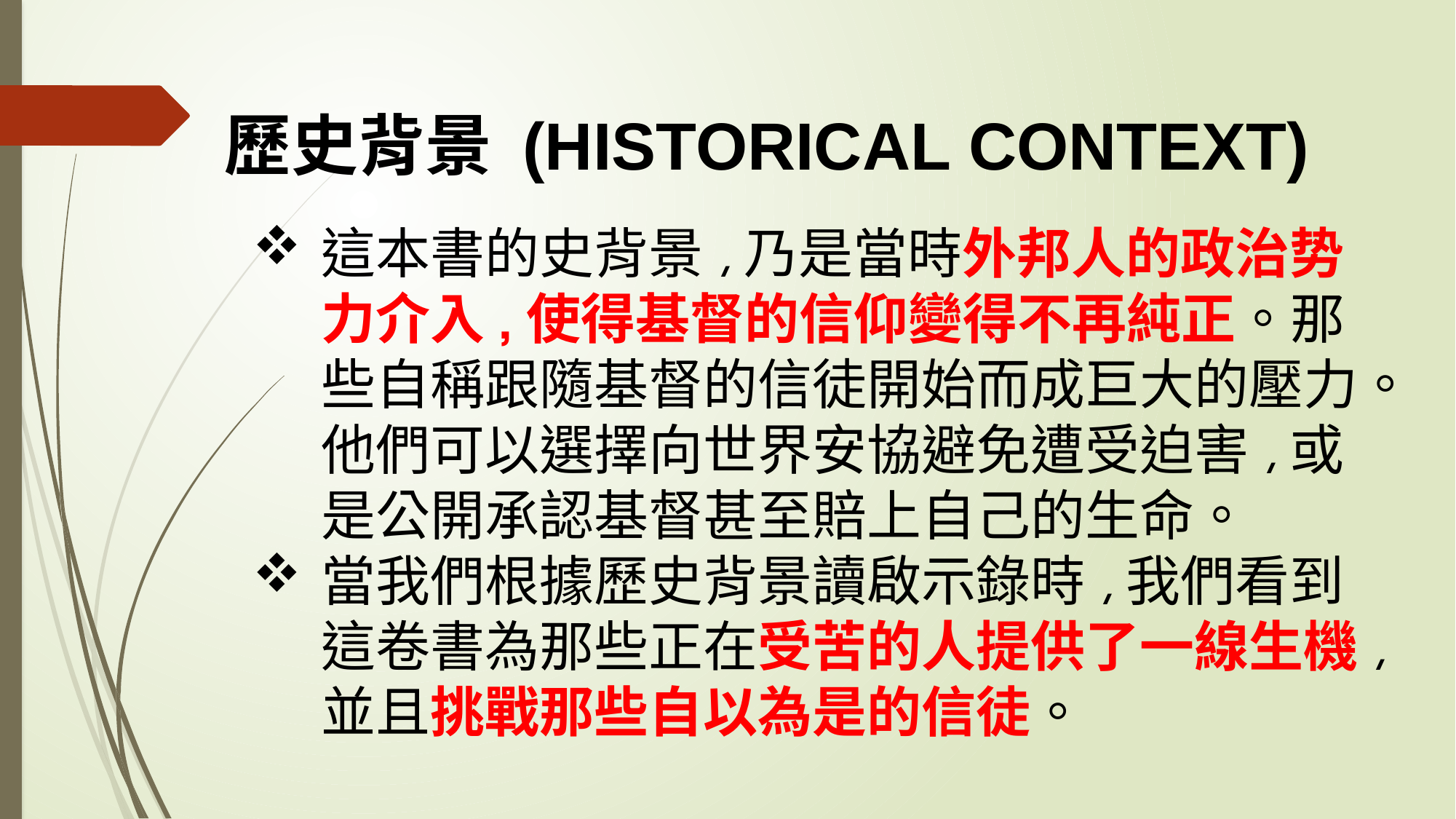

歷史背景 (Historical Context)
這本書的史背景,乃是當時外邦人的政治势力介入,使得基督的信仰變得不再純正。那些自稱跟隨基督的信徒開始而成巨大的壓力。他們可以選擇向世界安協避免遭受迫害,或是公開承認基督甚至賠上自己的生命。
當我們根據歷史背景讀啟示錄時,我們看到這卷書為那些正在受苦的人提供了一線生機,並且挑戰那些自以為是的信徒。